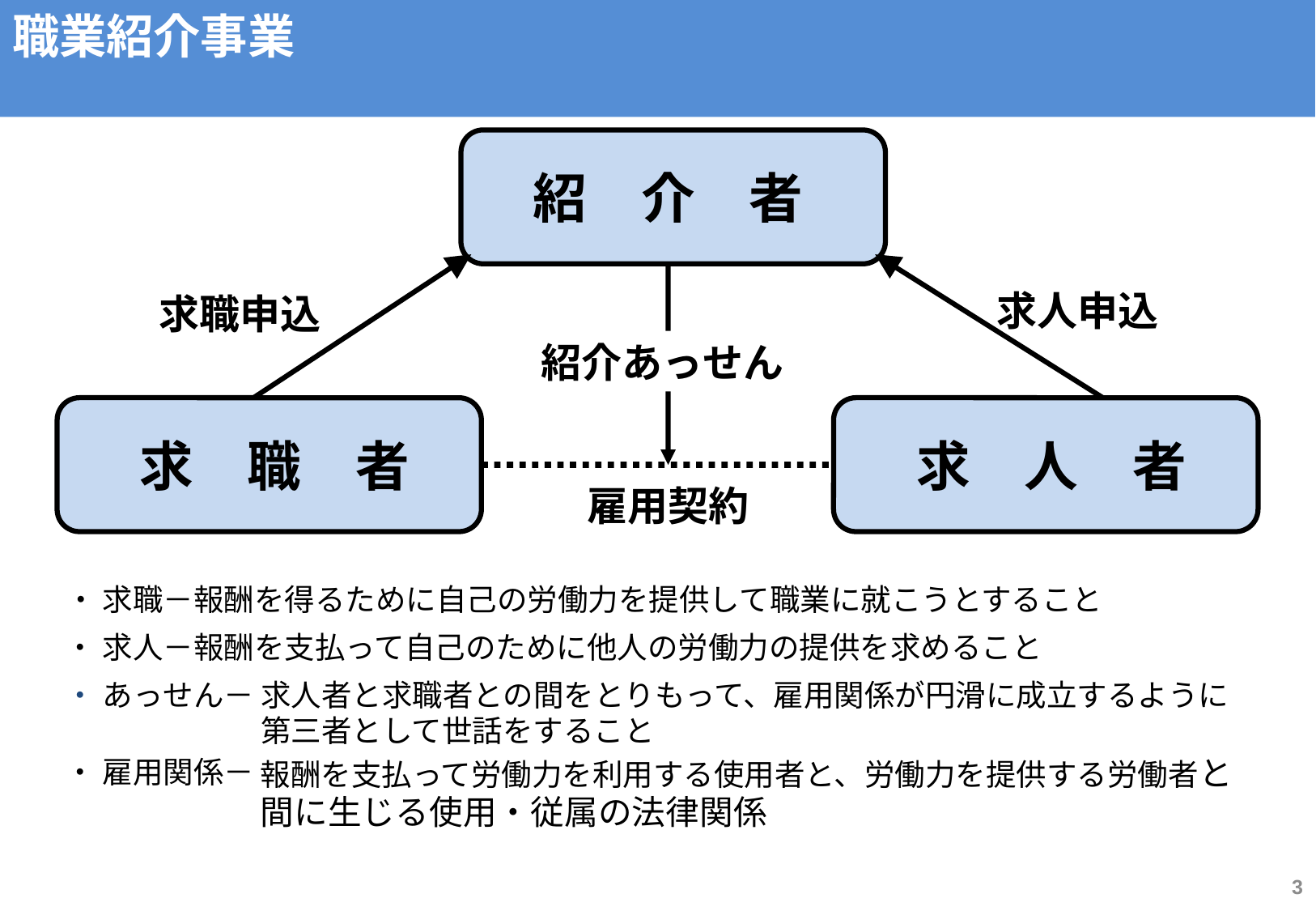

# 職業紹介事業

紹　介　者

求人申込
求職申込
紹介あっせん

求　職　者
求　人　者

雇用契約
・ 求職－報酬を得るために自己の労働力を提供して職業に就こうとすること
・ 求人－報酬を支払って自己のために他人の労働力の提供を求めること
・ あっせん－
求人者と求職者との間をとりもって、雇用関係が円滑に成立するように
第三者として世話をすること

・ 雇用関係－
報酬を支払って労働力を利用する使用者と、労働力を提供する労働者と
間に生じる使用・従属の法律関係

3